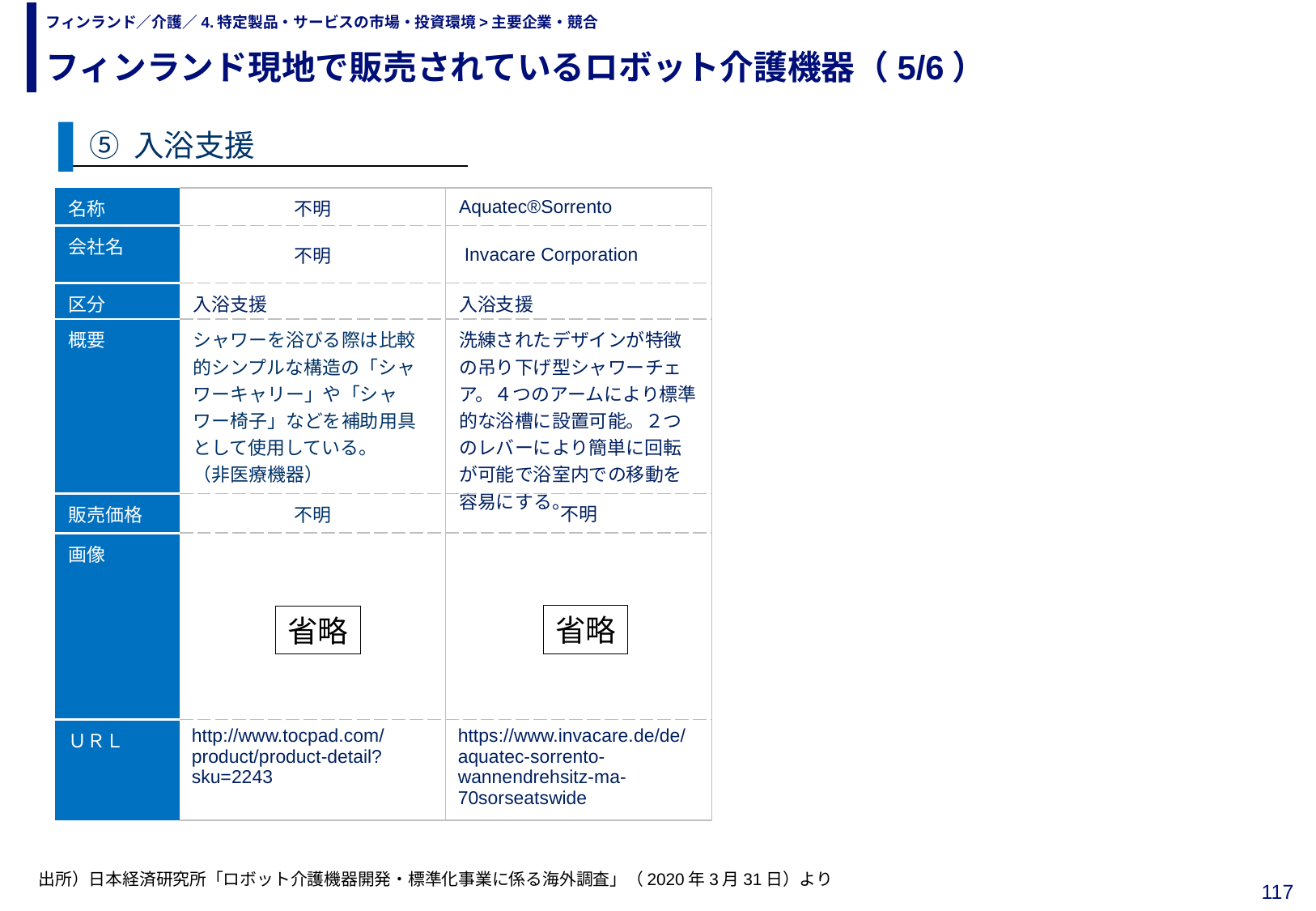

フィンランド現地で販売されているロボット介護機器（5/6）
# フィンランド／介護／4.特定製品・サービスの市場・投資環境>主要企業・競合
⑤ 入浴支援

| 名称 | 不明 | Aquatec®Sorrento |
| --- | --- | --- |
| 会社名 | 不明 | Invacare Corporation |
| 区分 | 入浴支援 | 入浴支援 |
| 概要 | シャワーを浴びる際は比較的シンプルな構造の「シャワーキャリー」や「シャワー椅子」などを補助用具として使用している。 （非医療機器） | 洗練されたデザインが特徴の吊り下げ型シャワーチェア。４つのアームにより標準的な浴槽に設置可能。２つのレバーにより簡単に回転が可能で浴室内での移動を容易にする。 |
| 販売価格 | 不明 | 不明 |
| 画像 |  |  |
| ＵＲＬ | http://www.tocpad.com/product/product-detail?sku=2243 | https://www.invacare.de/de/aquatec-sorrento-wannendrehsitz-ma-70sorseatswide |
省略
省略
出所）日本経済研究所「ロボット介護機器開発・標準化事業に係る海外調査」（2020年3月31日）より